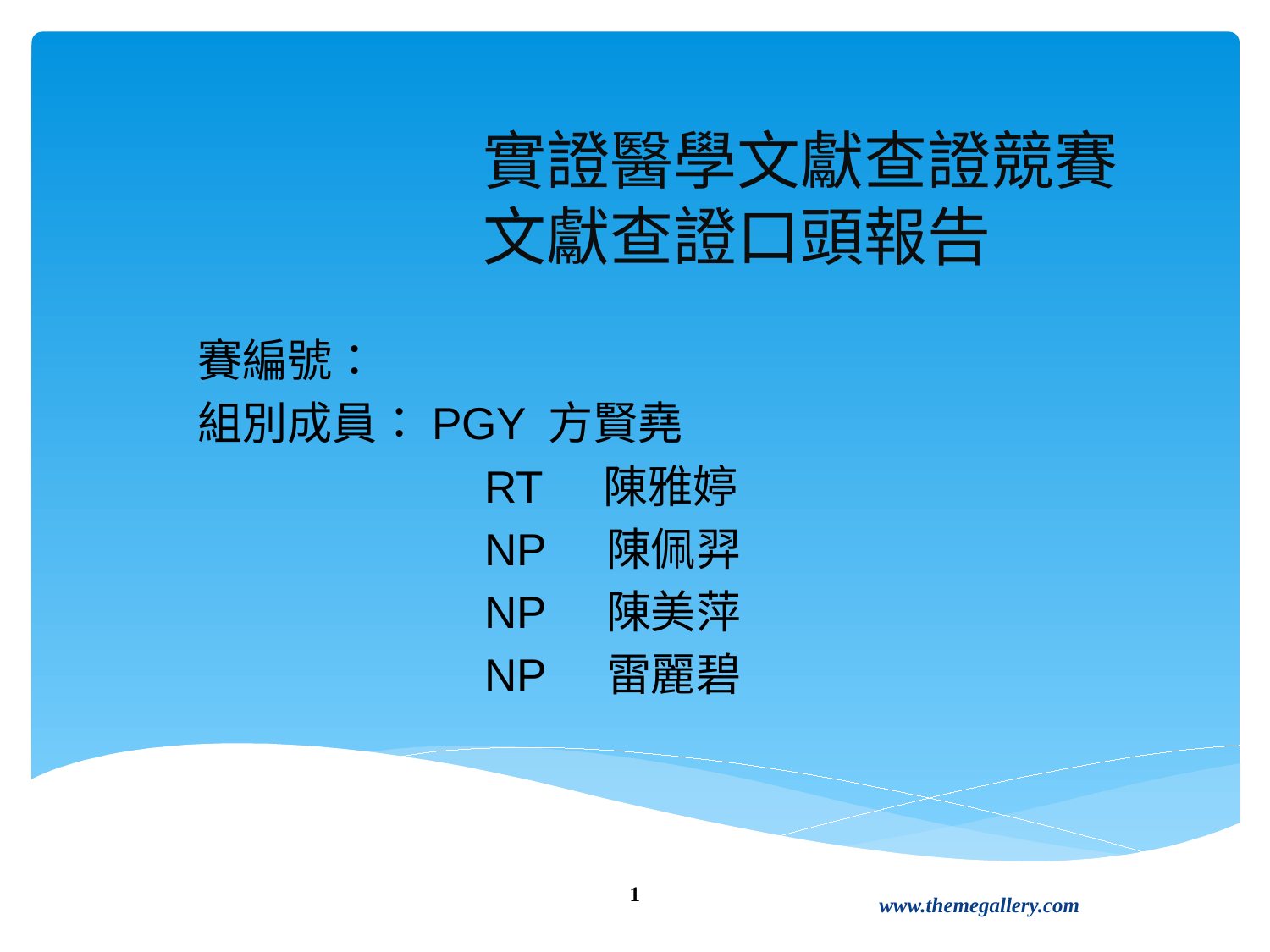

# 實證醫學文獻查證競賽 文獻查證口頭報告
賽編號：
組別成員：PGY 方賢堯
                       RT    陳雅婷
                       NP    陳佩羿
                       NP    陳美萍
                       NP    雷麗碧
1
www.themegallery.com